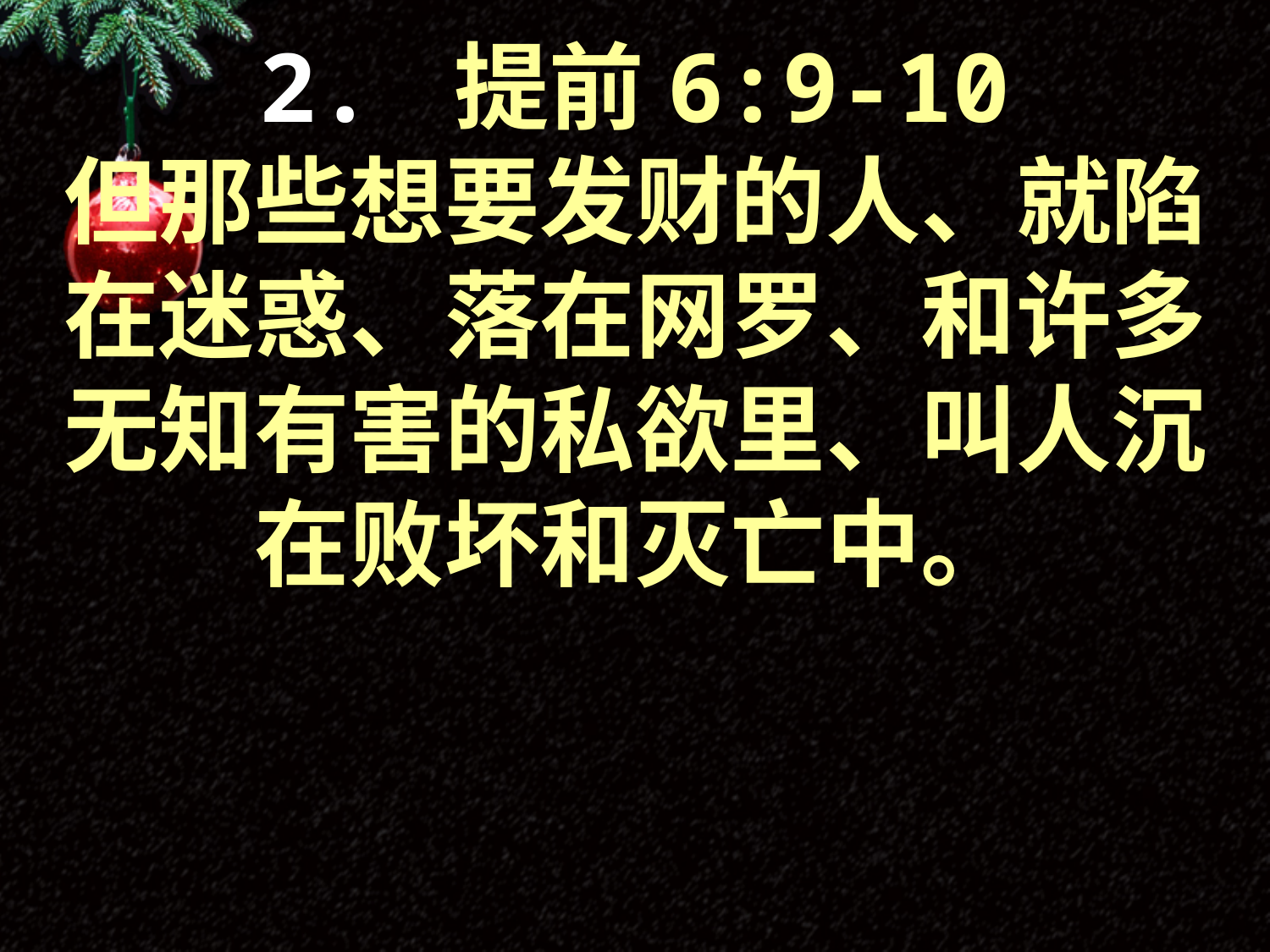

2. 提前6:9-10
但那些想要发财的人、就陷在迷惑、落在网罗、和许多无知有害的私欲里、叫人沉在败坏和灭亡中。